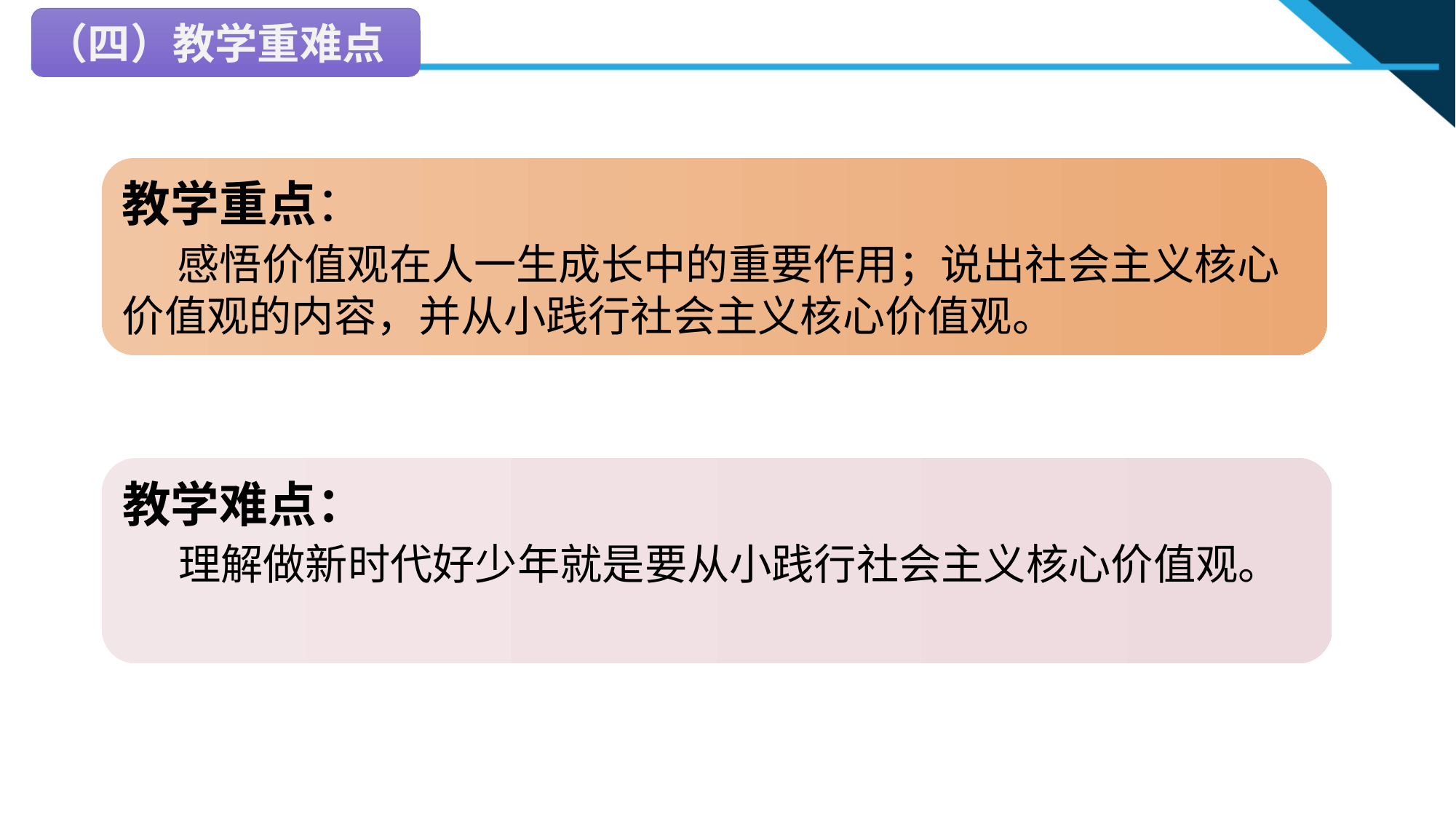

（四）教学重难点
教学重点：
    感悟价值观在人一生成长中的重要作用；说出社会主义核心价值观的内容，并从小践行社会主义核心价值观。
教学难点：
    理解做新时代好少年就是要从小践行社会主义核心价值观。